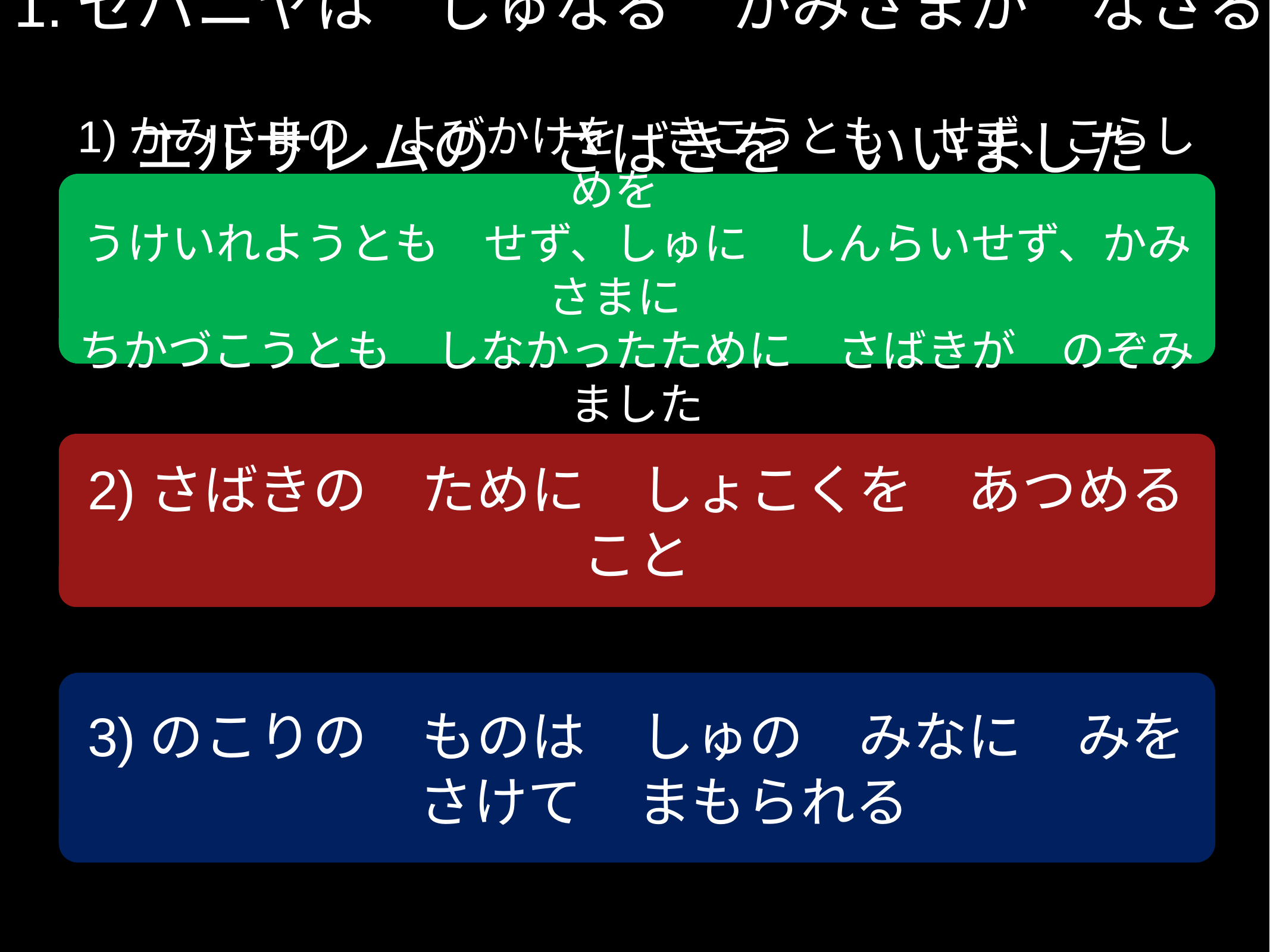

# 1.ゼパニヤは　しゅなる　かみさまが　なさる　 エルサレムの　さばきを　いいました
1)かみさまの　よびかけを　きこうとも　せず、こらしめを
うけいれようとも　せず、しゅに　しんらいせず、かみさまに
ちかづこうとも　しなかったために　さばきが　のぞみました
2)さばきの　ために　しょこくを　あつめること
3)のこりの　ものは　しゅの　みなに　みを　さけて　まもられる